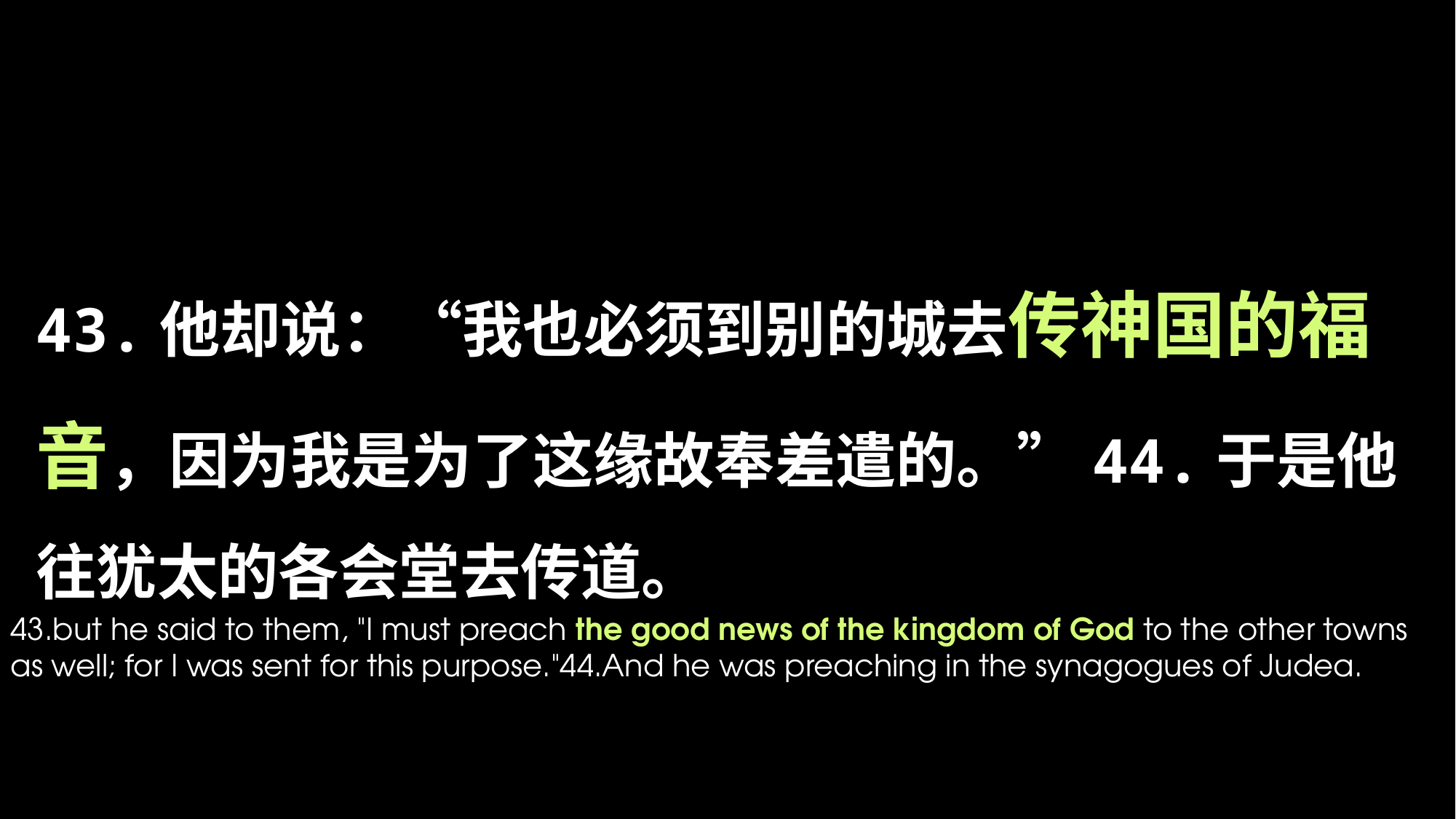

43.他却说：“我也必须到别的城去传神国的福音，因为我是为了这缘故奉差遣的。”44.于是他往犹太的各会堂去传道。

43.but he said to them, "I must preach the good news of the kingdom of God to the other towns as well; for I was sent for this purpose."44.And he was preaching in the synagogues of Judea.